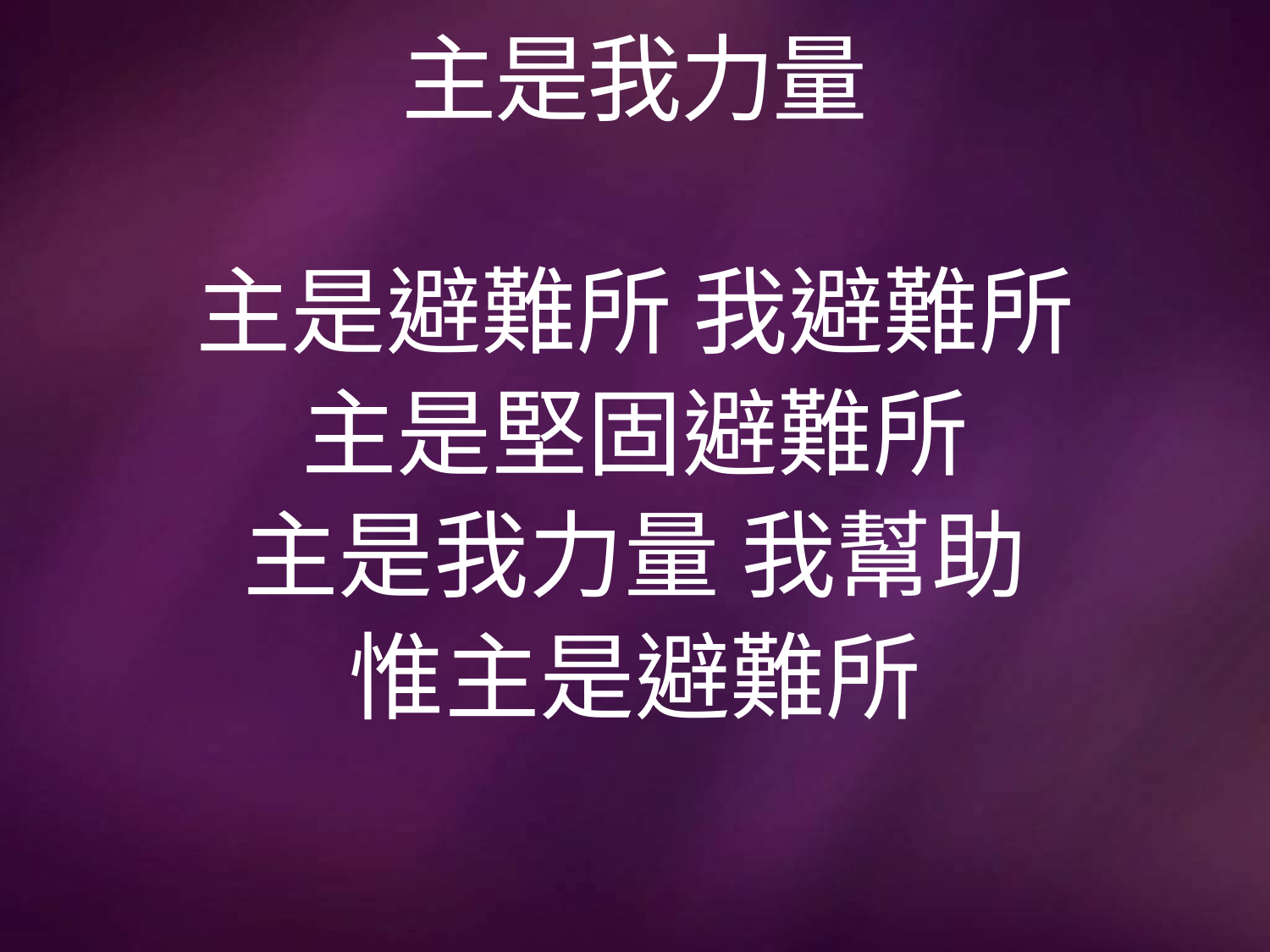

# 主是我力量
主是避難所 我避難所
主是堅固避難所
主是我力量 我幫助
惟主是避難所